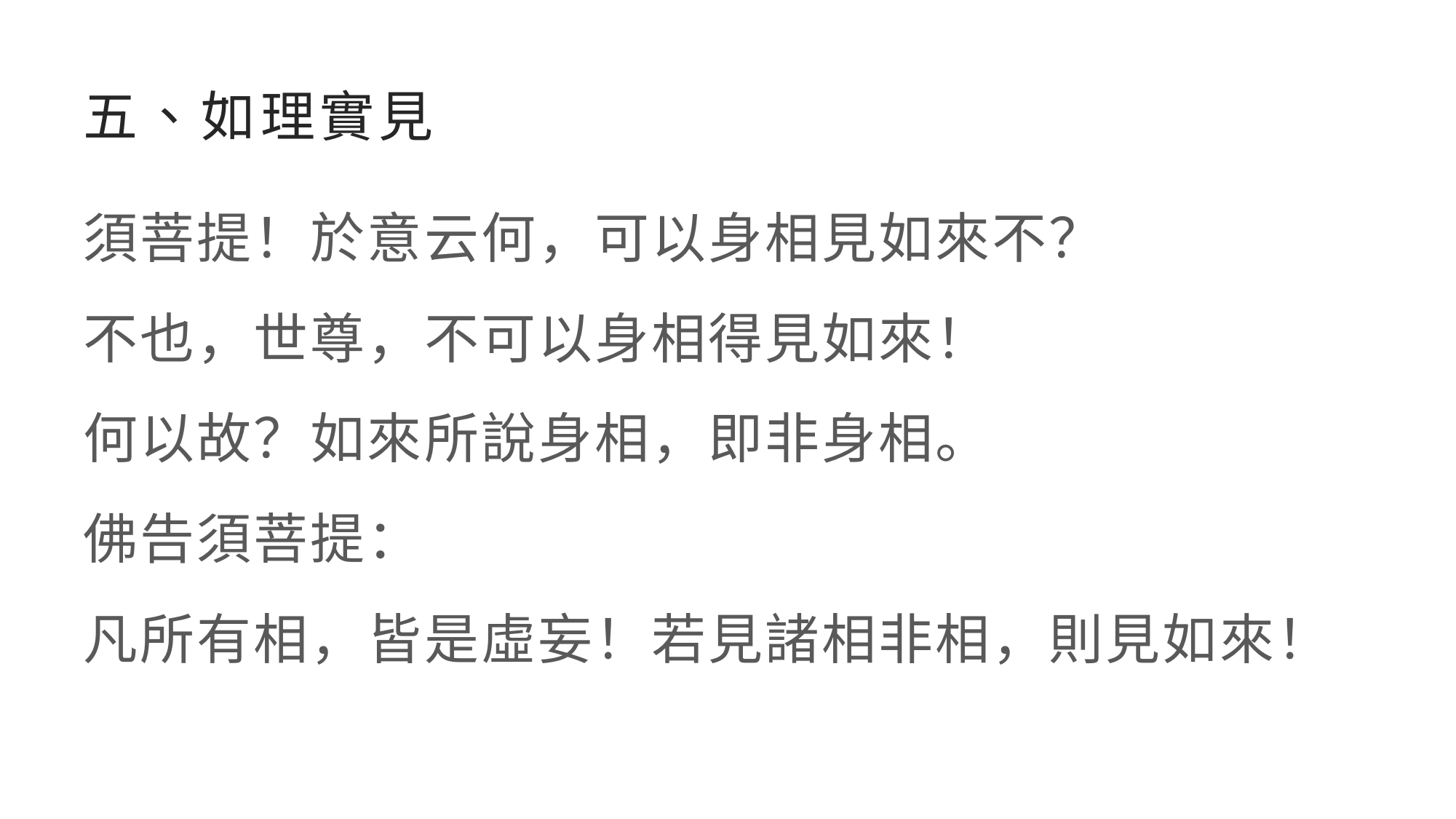

# 五、如理實見
須菩提！於意云何，可以身相見如來不？
不也，世尊，不可以身相得見如來！
何以故？如來所說身相，即非身相。
佛告須菩提：
凡所有相，皆是虛妄！若見諸相非相，則見如來！